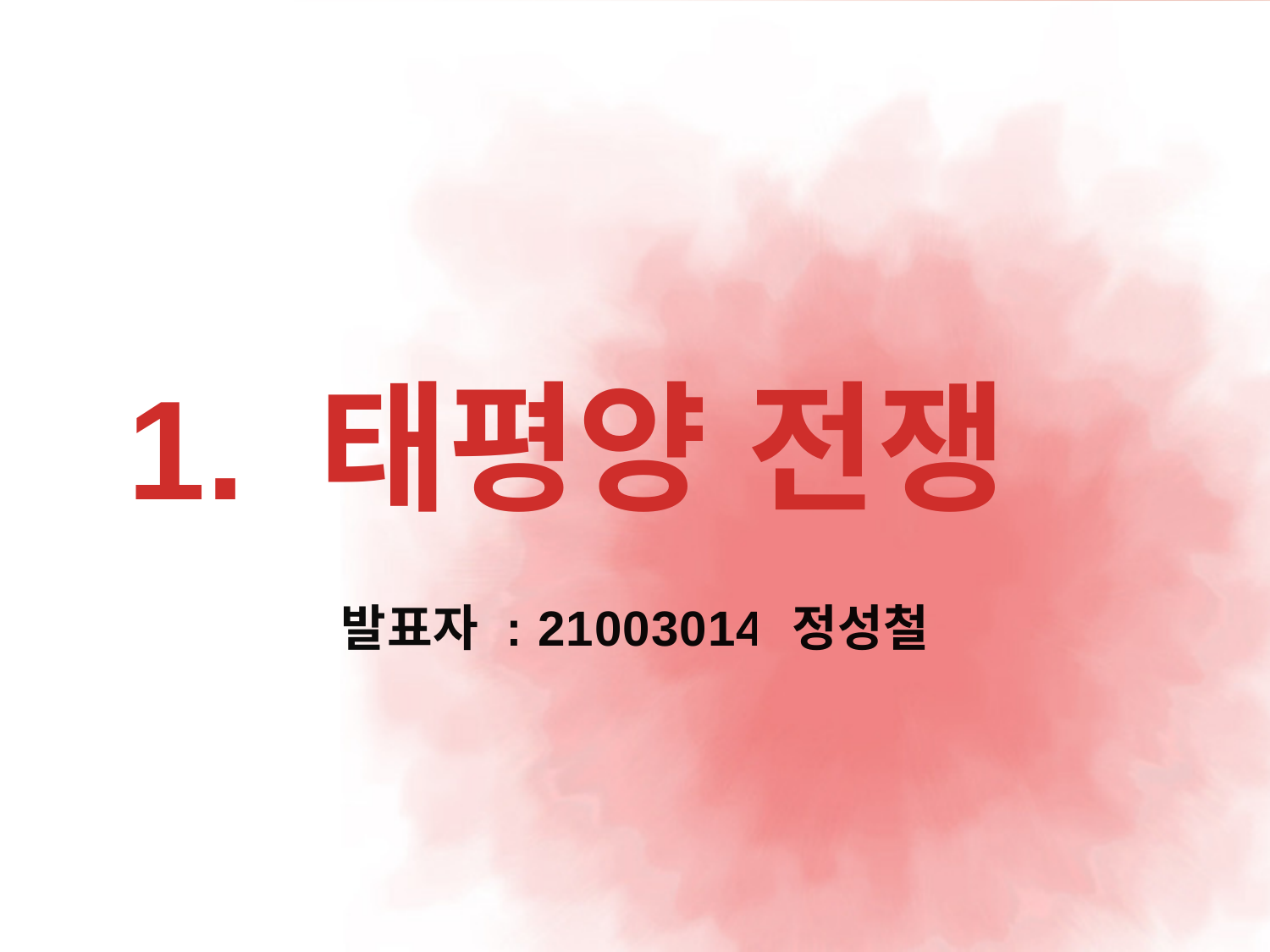

# 1. 태평양 전쟁
발표자 : 21003014 정성철